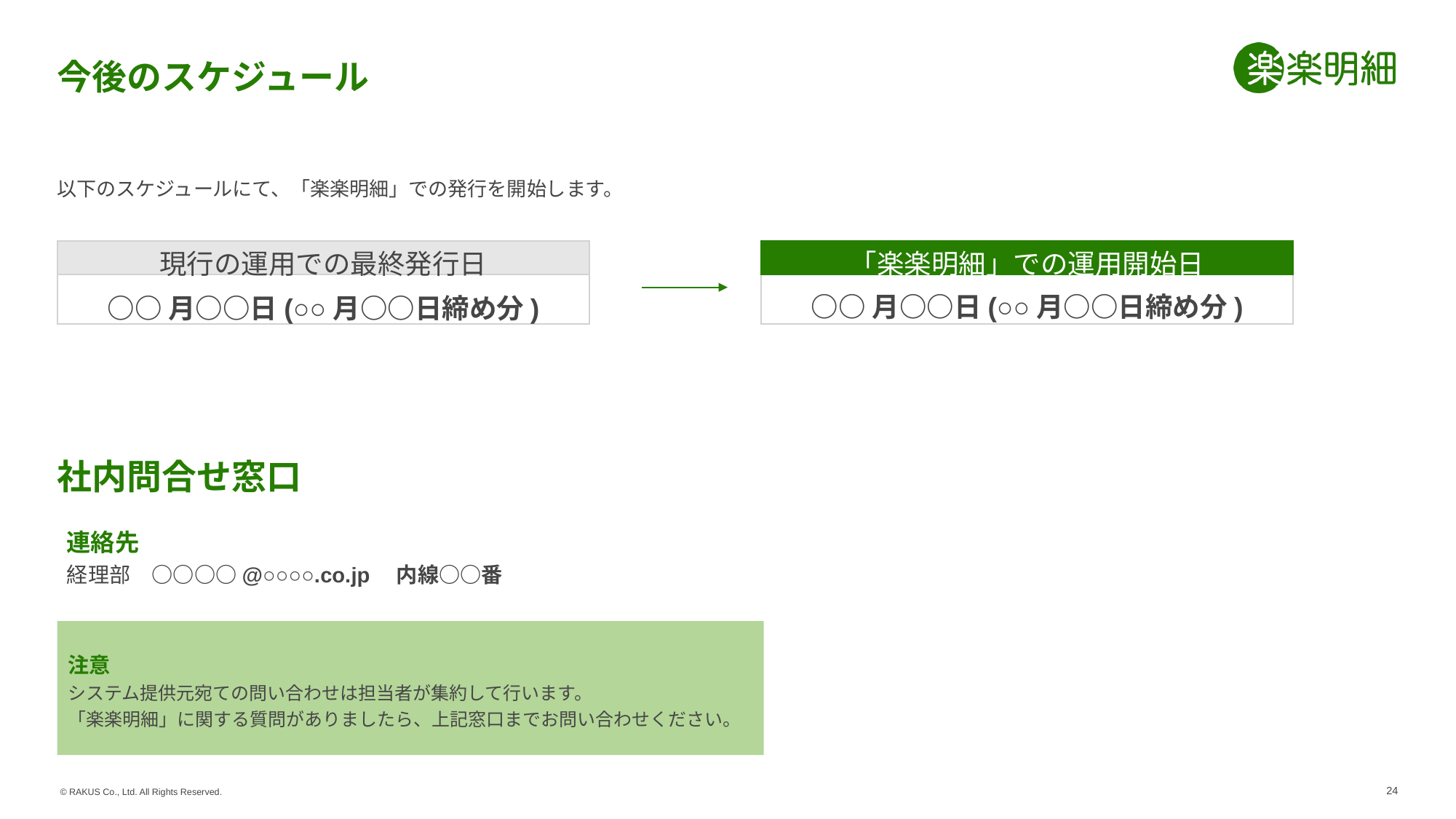

# 今後のスケジュール
以下のスケジュールにて、「楽楽明細」での発行を開始します。
現行の運用での最終発行日

「楽楽明細」での運用開始日

○○月○○日(○○月○○日締め分)
○○月○○日(○○月○○日締め分)
社内問合せ窓口
連絡先
経理部　○○○○@○○○○.co.jp　内線○○番
注意
システム提供元宛ての問い合わせは担当者が集約して行います。
「楽楽明細」に関する質問がありましたら、上記窓口までお問い合わせください。
24